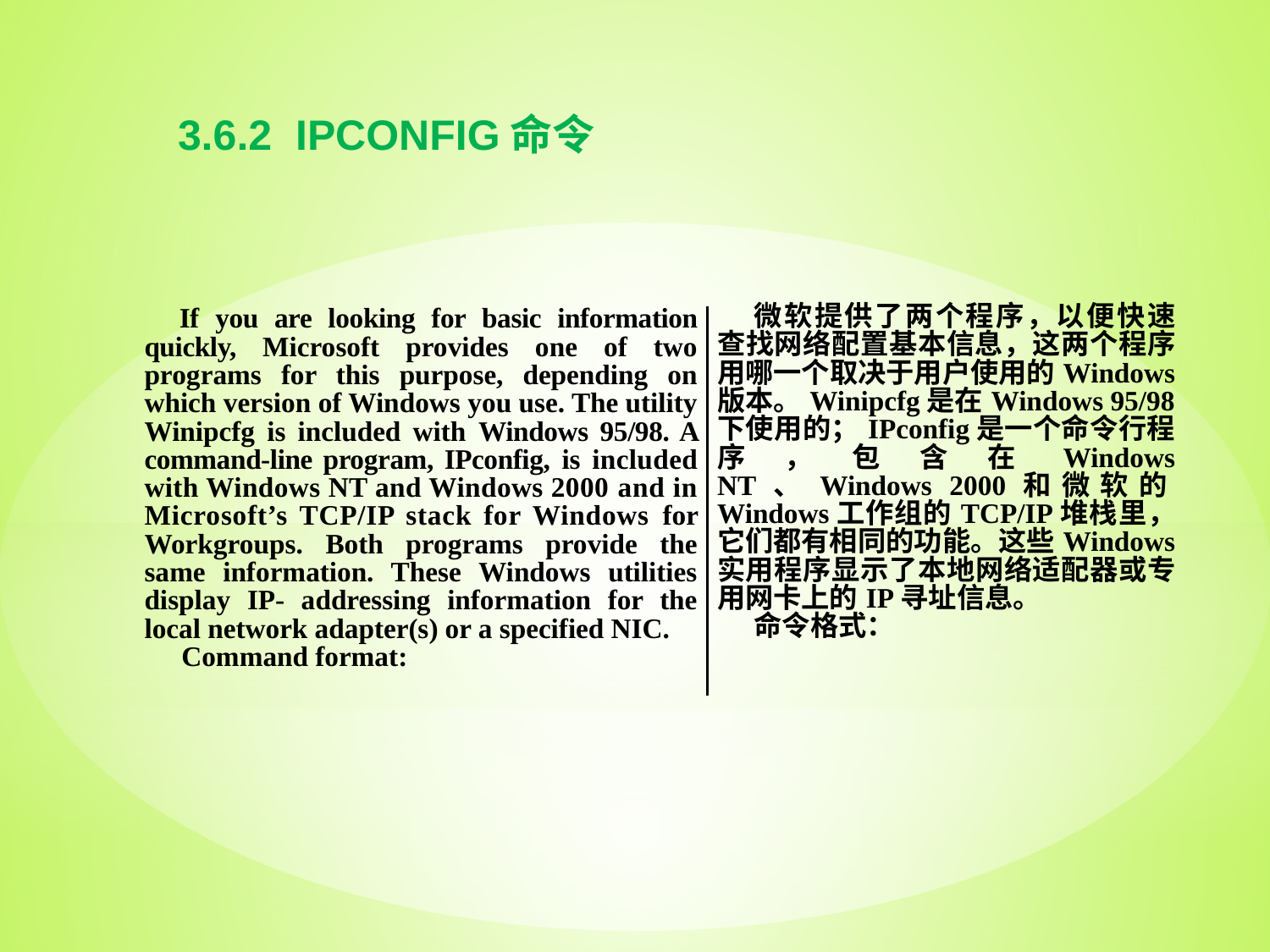

3.6.2  IPCONFIG命令

| If you are looking for basic information quickly, Microsoft provides one of two programs for this purpose, depending on which version of Windows you use. The utility Winipcfg is included with Windows 95/98. A command-line program, IPconfig, is included with Windows NT and Windows 2000 and in Microsoft’s TCP/IP stack for Windows for Workgroups. Both programs provide the same information. These Windows utilities display IP- addressing information for the local network adapter(s) or a specified NIC. Command format: | 微软提供了两个程序，以便快速查找网络配置基本信息，这两个程序用哪一个取决于用户使用的Windows版本。Winipcfg是在Windows 95/98下使用的；IPconfig是一个命令行程序，包含在Windows NT、Windows 2000和微软的Windows工作组的TCP/IP堆栈里，它们都有相同的功能。这些Windows实用程序显示了本地网络适配器或专用网卡上的IP寻址信息。 命令格式： |
| --- | --- |